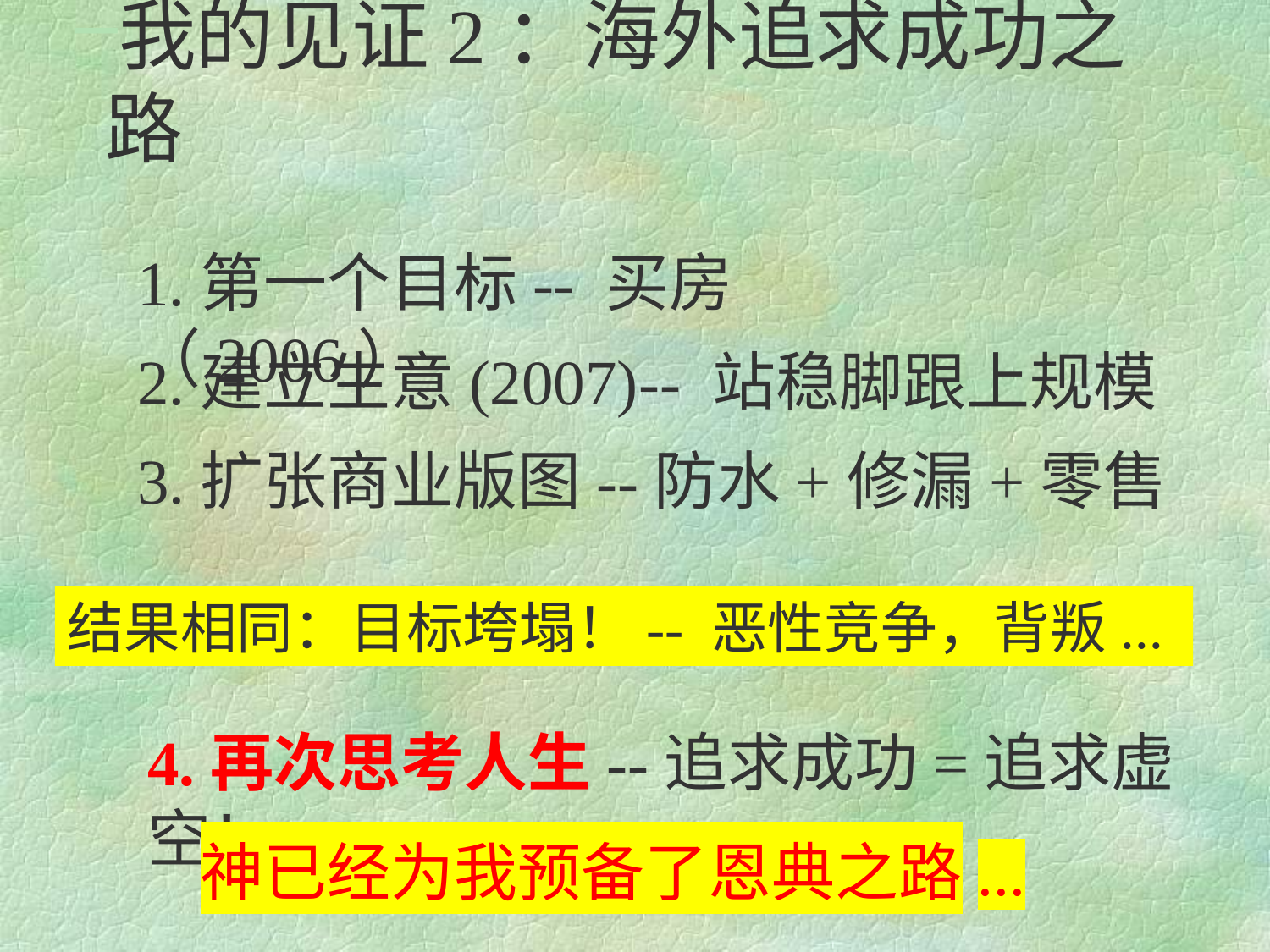

我的见证2：海外追求成功之路
1.第一个目标-- 买房（2006）
2.建立生意(2007)-- 站稳脚跟上规模
3.扩张商业版图--防水+修漏+零售
结果相同：目标垮塌！-- 恶性竞争，背叛...
4.再次思考人生--追求成功=追求虚空！
神已经为我预备了恩典之路...